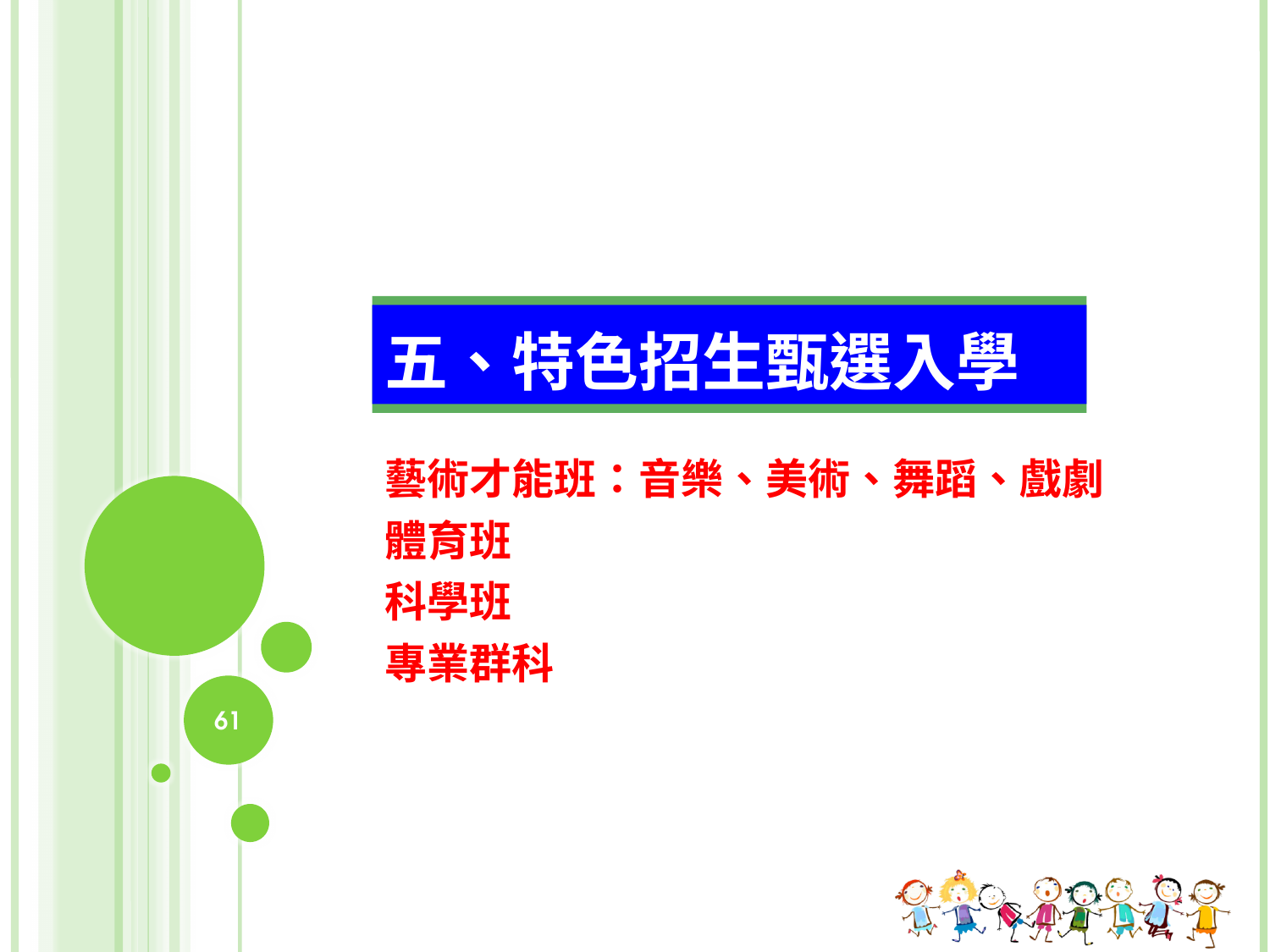

# 五、特色招生甄選入學
藝術才能班：音樂、美術、舞蹈、戲劇
體育班
科學班
專業群科

61